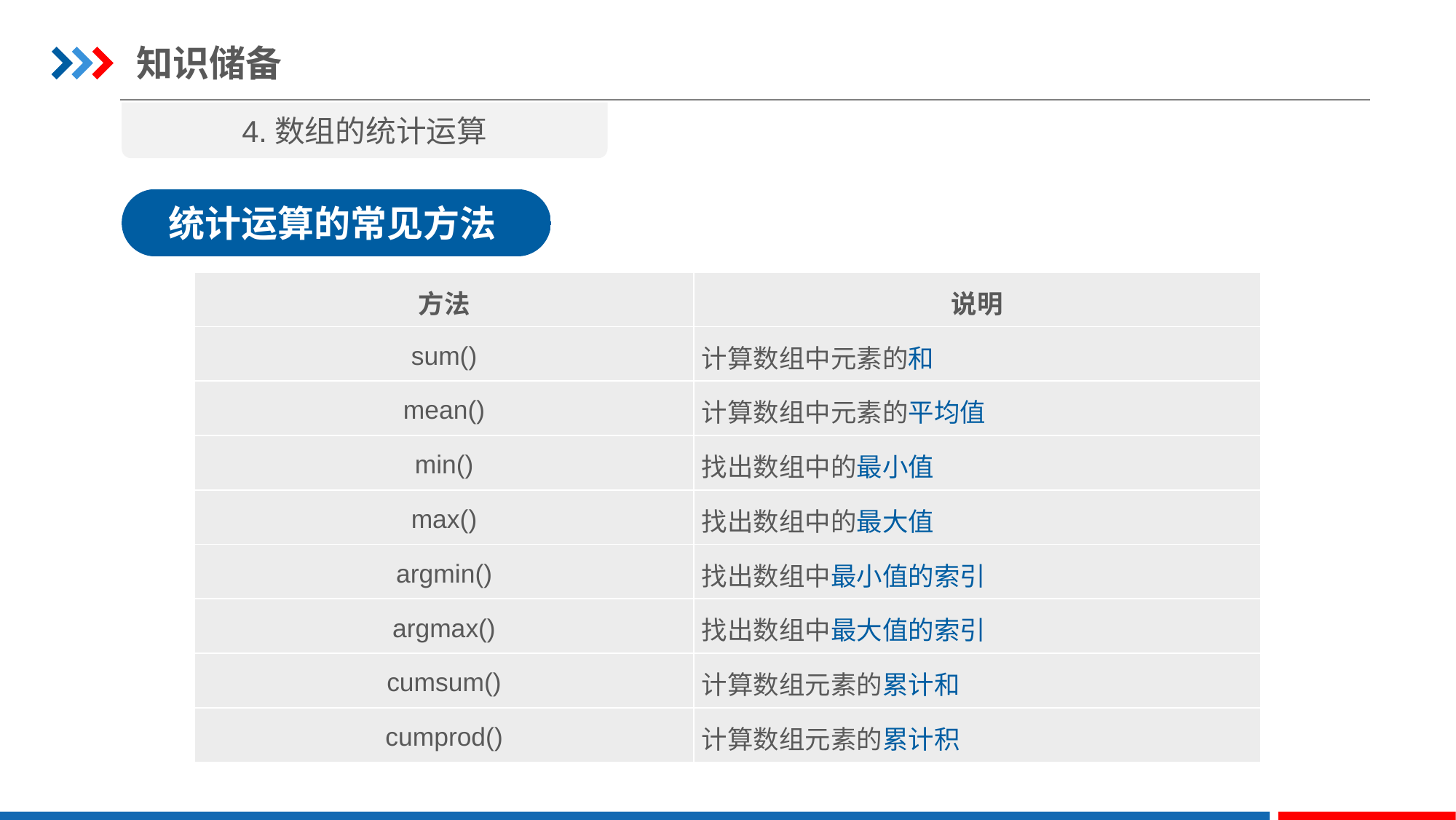

知识储备

4.数组的统计运算
统计运算的常见方法
| 方法 | 说明 |
| --- | --- |
| sum() | 计算数组中元素的和 |
| mean() | 计算数组中元素的平均值 |
| min() | 找出数组中的最小值 |
| max() | 找出数组中的最大值 |
| argmin() | 找出数组中最小值的索引 |
| argmax() | 找出数组中最大值的索引 |
| cumsum() | 计算数组元素的累计和 |
| cumprod() | 计算数组元素的累计积 |